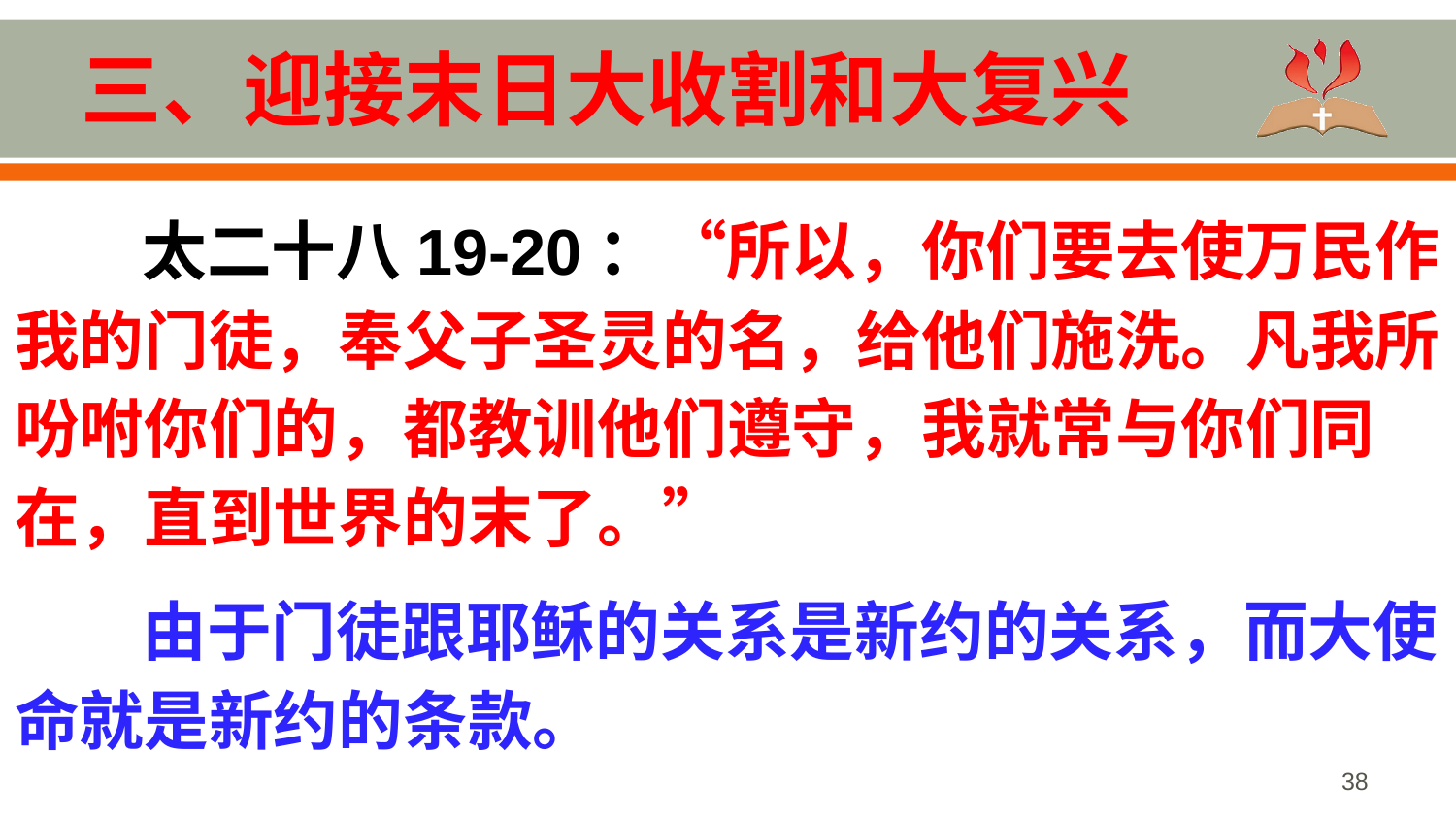

# 三、迎接末日大收割和大复兴
太二十八19-20：“所以，你们要去使万民作我的门徒，奉父子圣灵的名，给他们施洗。凡我所吩咐你们的，都教训他们遵守，我就常与你们同在，直到世界的末了。”
由于门徒跟耶稣的关系是新约的关系，而大使命就是新约的条款。

38